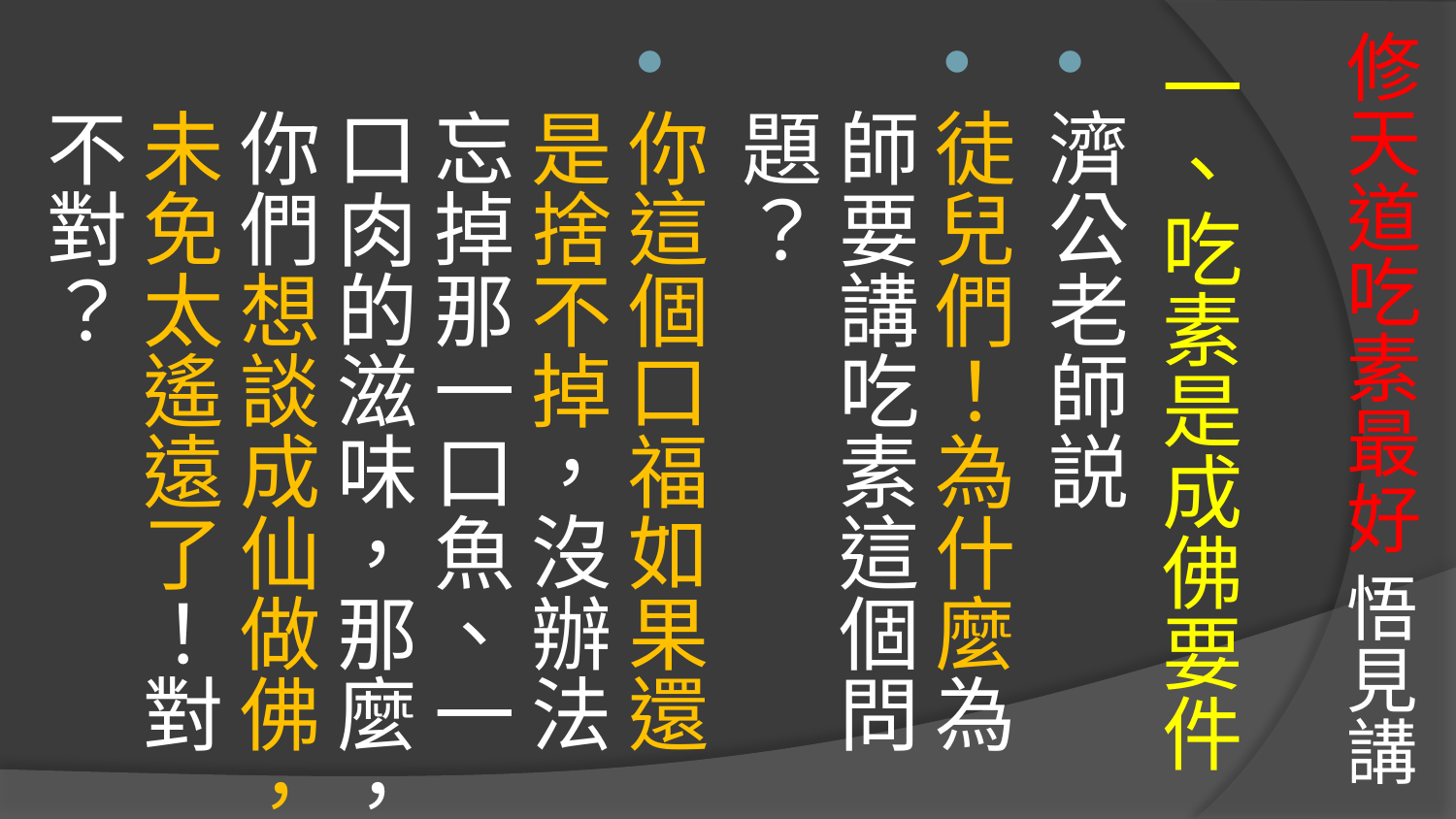

# 修天道吃素最好 悟見講
一、吃素是成佛要件
濟公老師説
徒兒們！為什麼為師要講吃素這個問題？
你這個口福如果還是捨不掉，沒辦法忘掉那一口魚、一口肉的滋味，那麼，你們想談成仙做佛，未免太遙遠了！對不對？